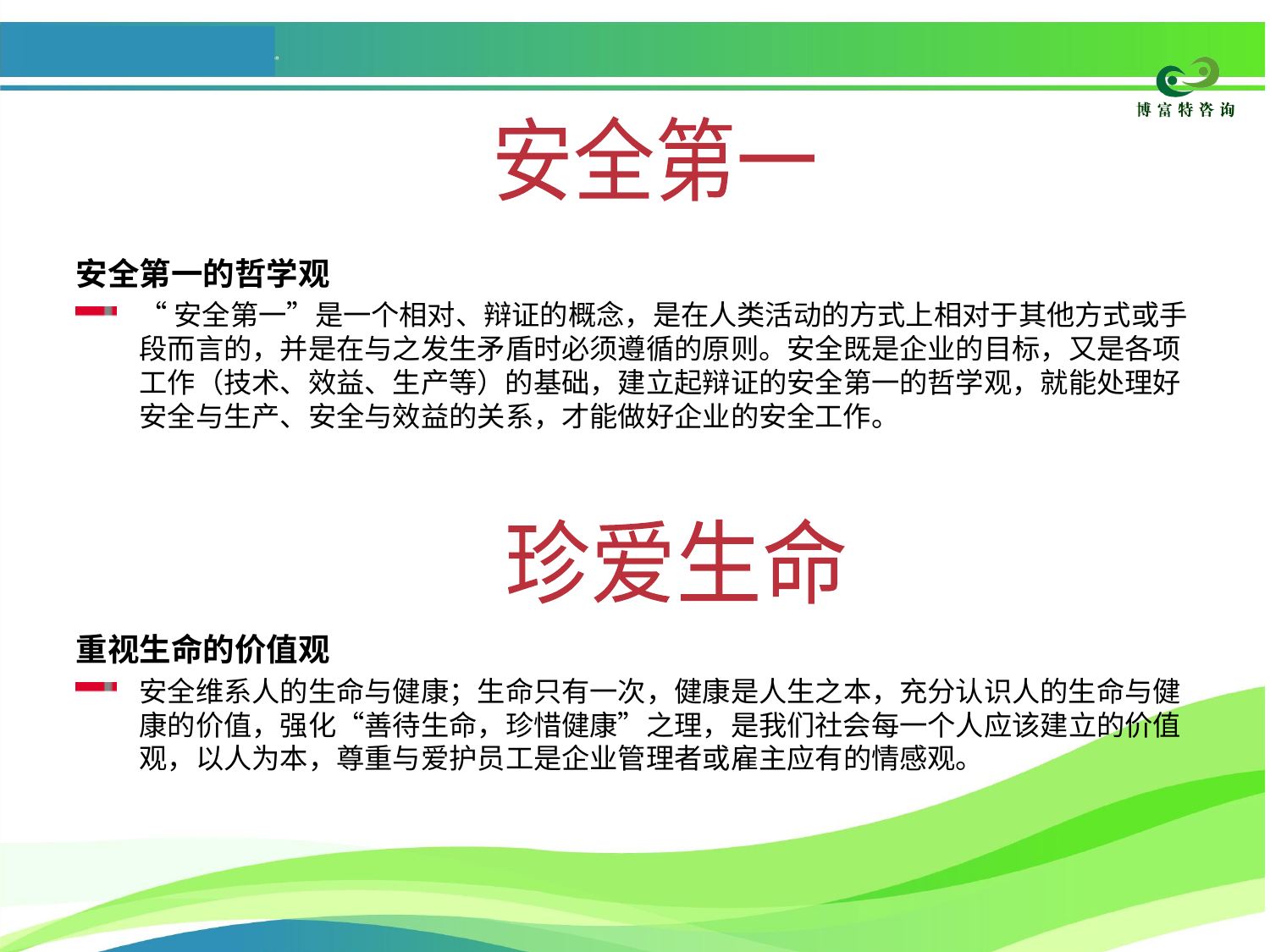

安全第一的哲学观
“安全第一”是一个相对、辩证的概念，是在人类活动的方式上相对于其他方式或手段而言的，并是在与之发生矛盾时必须遵循的原则。安全既是企业的目标，又是各项工作（技术、效益、生产等）的基础，建立起辩证的安全第一的哲学观，就能处理好安全与生产、安全与效益的关系，才能做好企业的安全工作。

重视生命的价值观
安全维系人的生命与健康；生命只有一次，健康是人生之本，充分认识人的生命与健康的价值，强化“善待生命，珍惜健康”之理，是我们社会每一个人应该建立的价值观，以人为本，尊重与爱护员工是企业管理者或雇主应有的情感观。
安全第一
珍爱生命